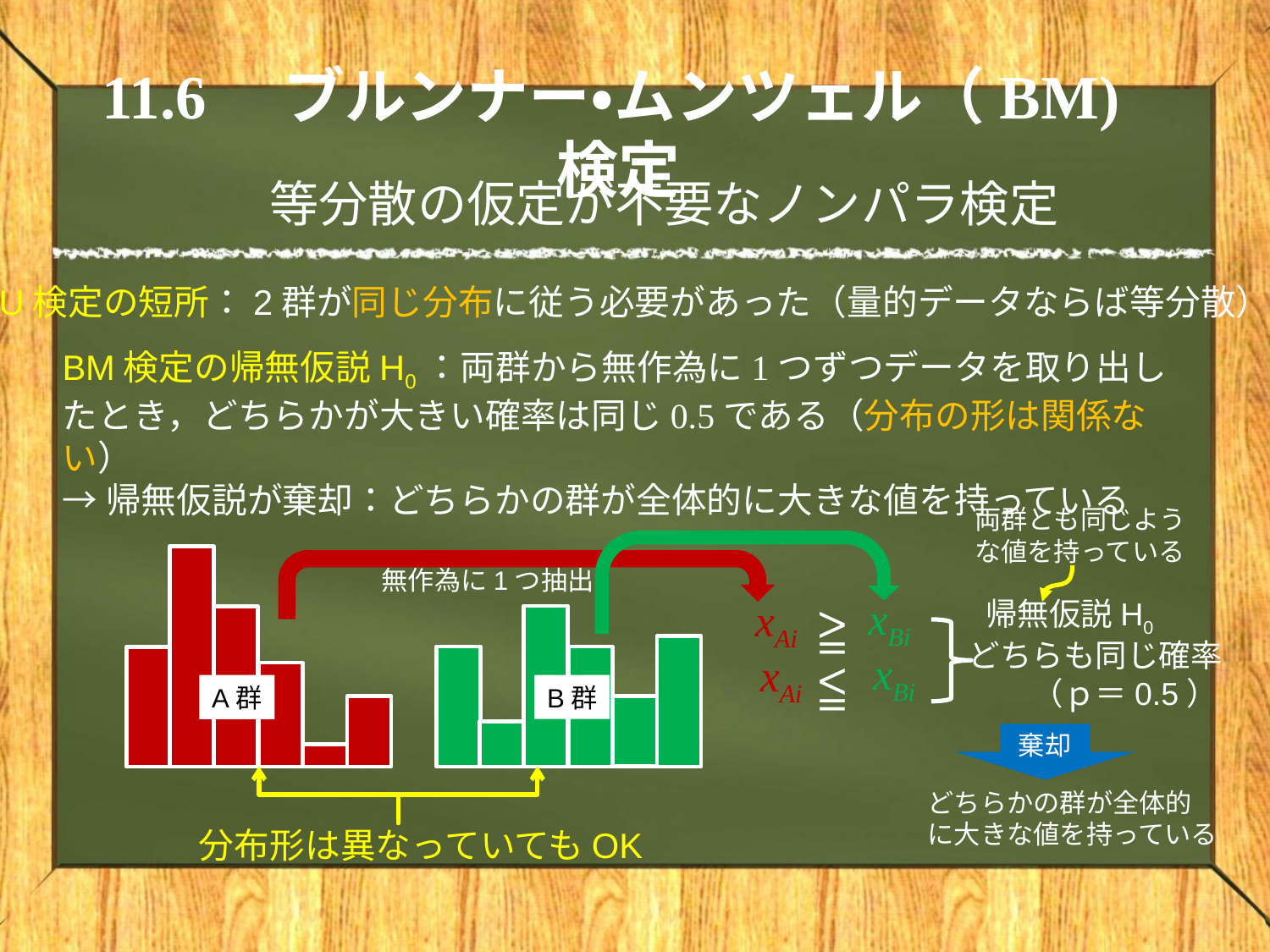

# 11.6　ブルンナー・ムンツェル（BM)検定
等分散の仮定が不要なノンパラ検定
U検定の短所：2群が同じ分布に従う必要があった（量的データならば等分散）
BM検定の帰無仮説H0：両群から無作為に1つずつデータを取り出したとき，どちらかが大きい確率は同じ0.5である（分布の形は関係ない）
→帰無仮説が棄却：どちらかの群が全体的に大きな値を持っている
両群とも同じような値を持っている

無作為に1つ抽出
xBi
xAi
帰無仮説H0
≧

どちらも同じ確率
　　（ｐ＝0.5）

xBi
xAi

≦

B群
A群

棄却

どちらかの群が全体的に大きな値を持っている
分布形は異なっていてもOK